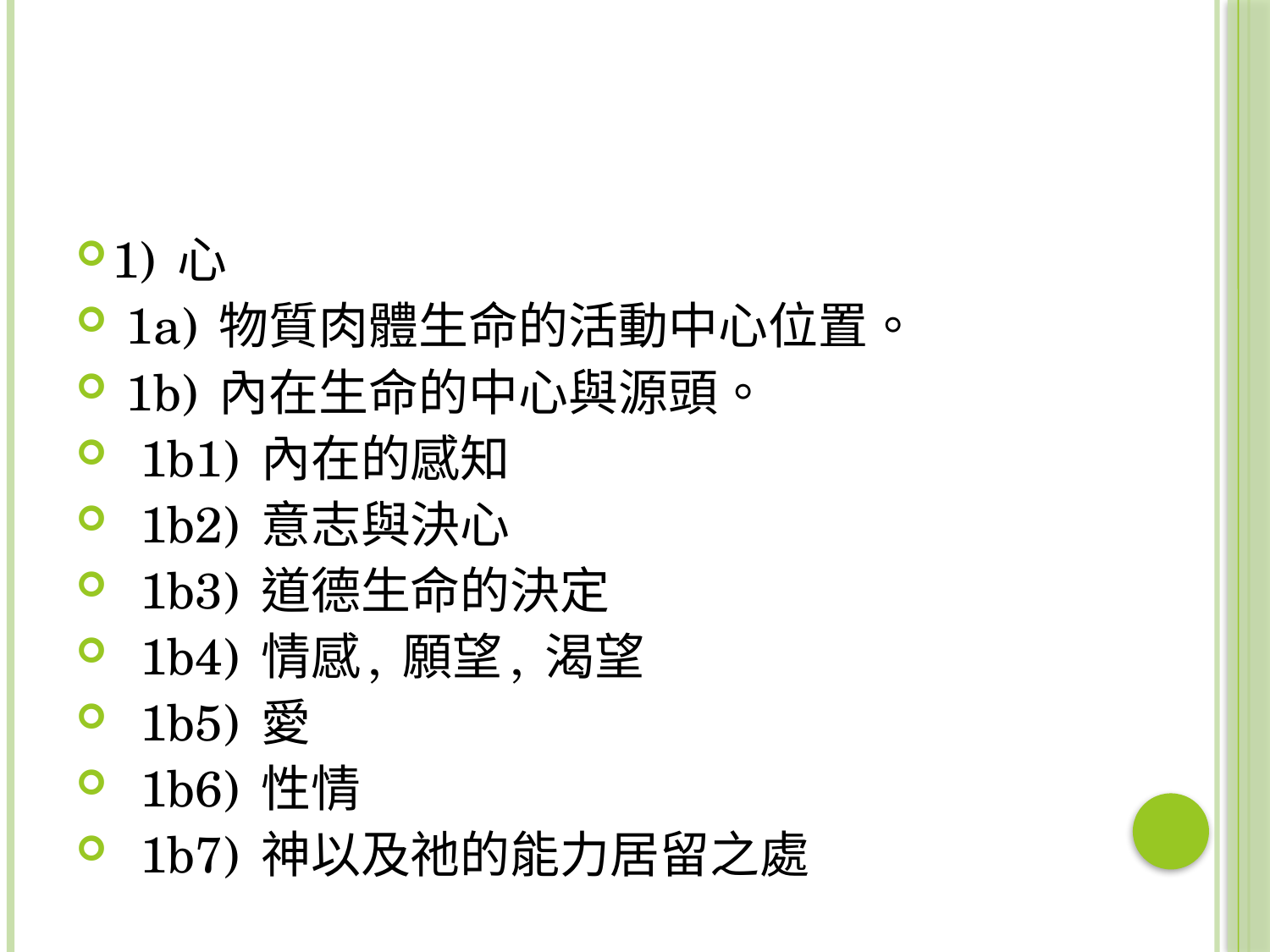

#
1) 心
 1a) 物質肉體生命的活動中心位置。
 1b) 內在生命的中心與源頭。
  1b1) 內在的感知
  1b2) 意志與決心
  1b3) 道德生命的決定
  1b4) 情感, 願望, 渴望
  1b5) 愛
  1b6) 性情
  1b7) 神以及祂的能力居留之處